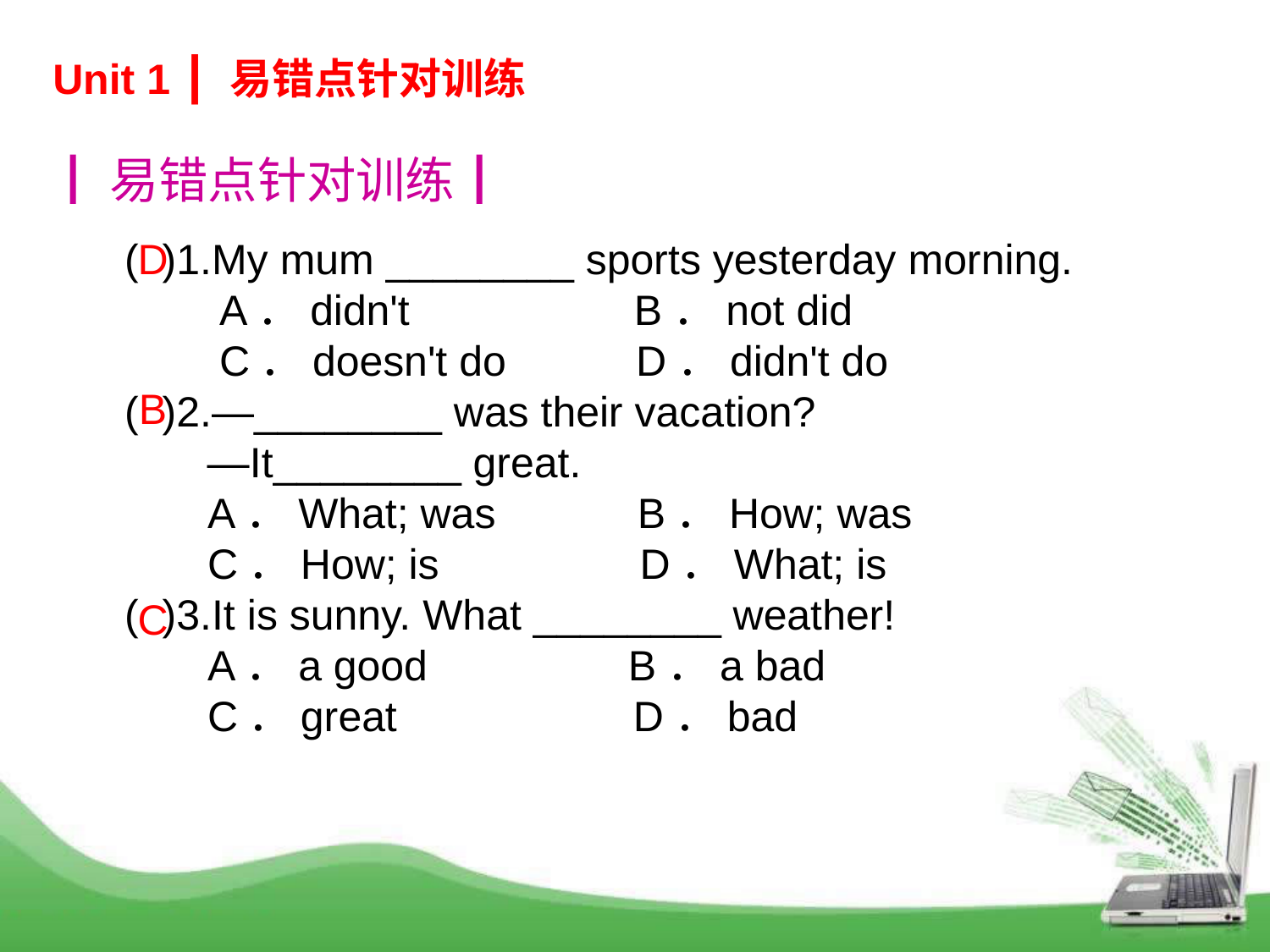

Unit 1 ┃ 易错点针对训练
┃易错点针对训练┃
(  )1.My mum ________ sports yesterday morning.
        A．didn't                   B．not did
        C．doesn't do           D．didn't do
(  )2.—________ was their vacation?
       —It________ great.
       A．What; was            B．How; was
       C．How; is                 D．What; is
(  )3.It is sunny. What ________ weather!
       A．a good                 B．a bad
       C．great                    D．bad
D
B
C